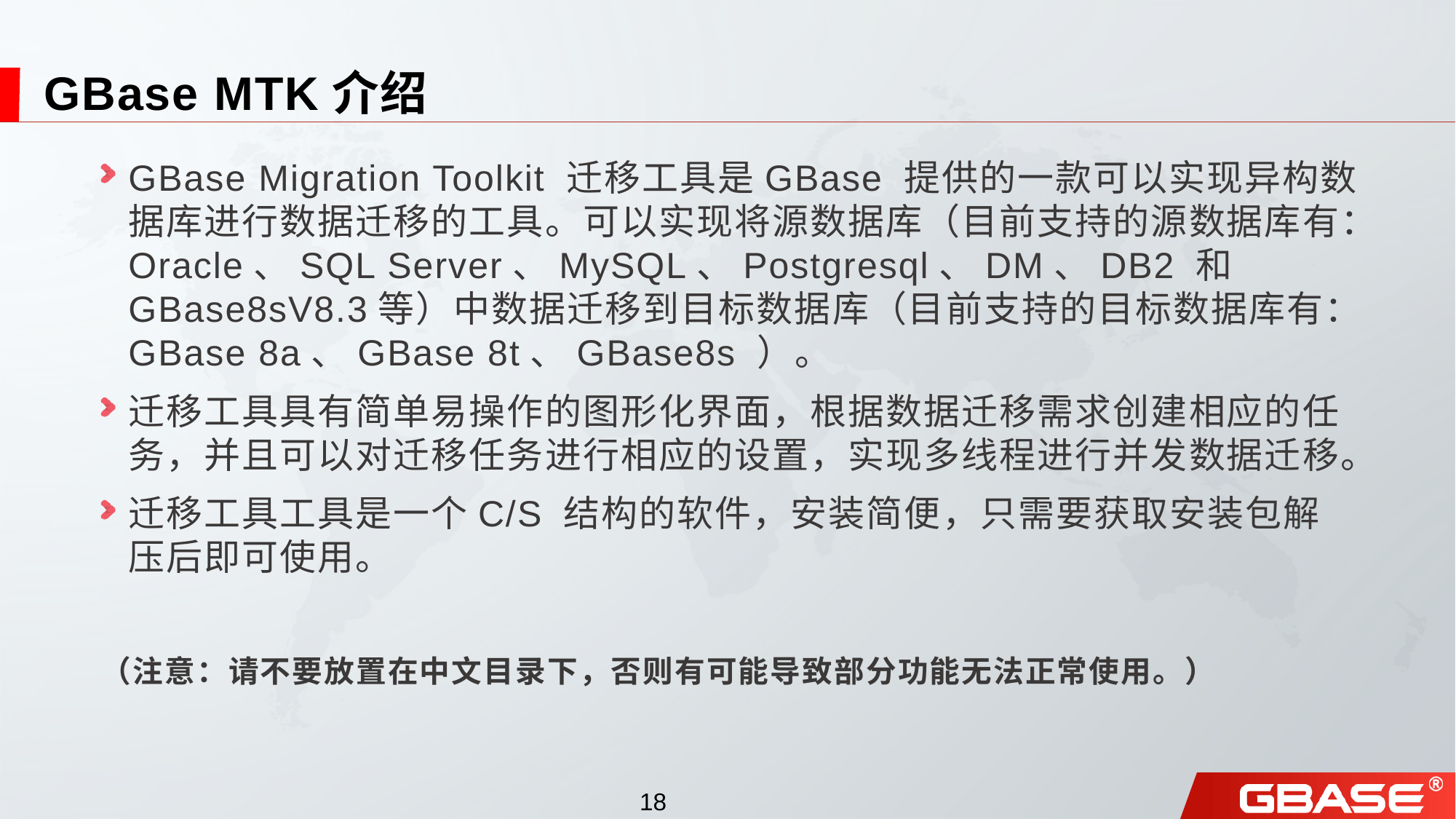

# GBase MTK介绍
GBase Migration Toolkit 迁移工具是GBase 提供的一款可以实现异构数据库进行数据迁移的工具。可以实现将源数据库（目前支持的源数据库有：Oracle、SQL Server、MySQL、Postgresql、DM、DB2 和GBase8sV8.3等）中数据迁移到目标数据库（目前支持的目标数据库有：GBase 8a、GBase 8t、GBase8s ）。
迁移工具具有简单易操作的图形化界面，根据数据迁移需求创建相应的任务，并且可以对迁移任务进行相应的设置，实现多线程进行并发数据迁移。
迁移工具工具是一个C/S 结构的软件，安装简便，只需要获取安装包解压后即可使用。

（注意：请不要放置在中文目录下，否则有可能导致部分功能无法正常使用。）